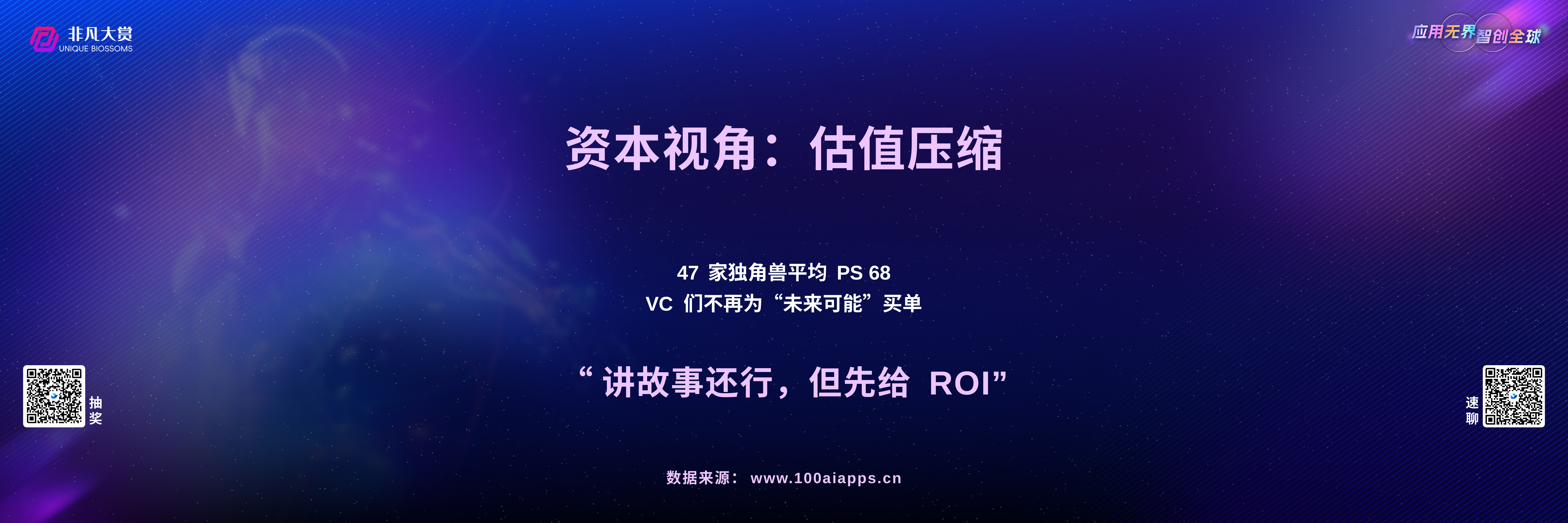

资本视角：估值压缩
47 家独角兽平均 PS 68
VC 们不再为“未来可能”买单
“讲故事还行，但先给 ROI”
数据来源：www.100aiapps.cn